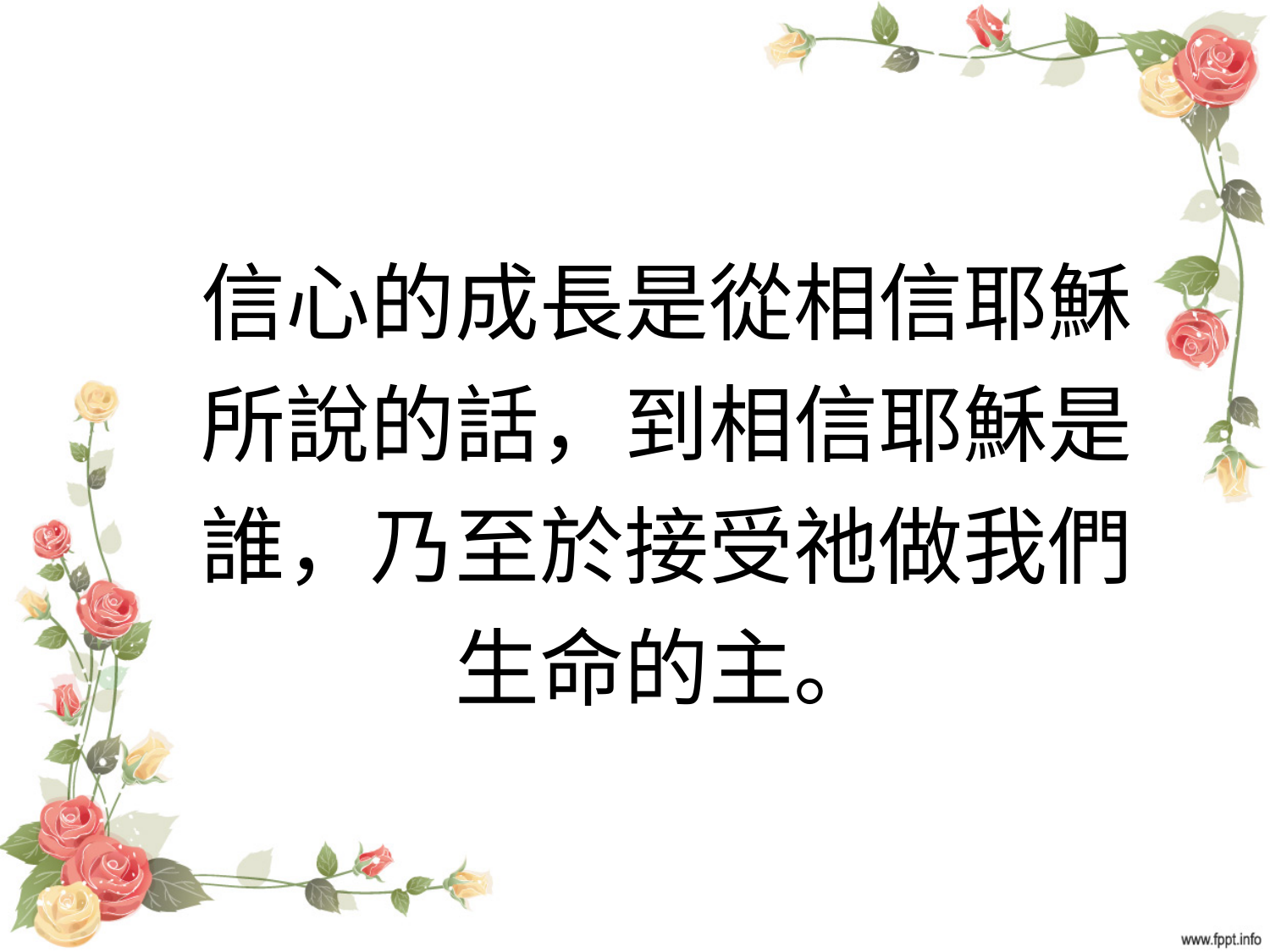

信心的成長是從相信耶穌所說的話，到相信耶穌是誰，乃至於接受祂做我們生命的主。